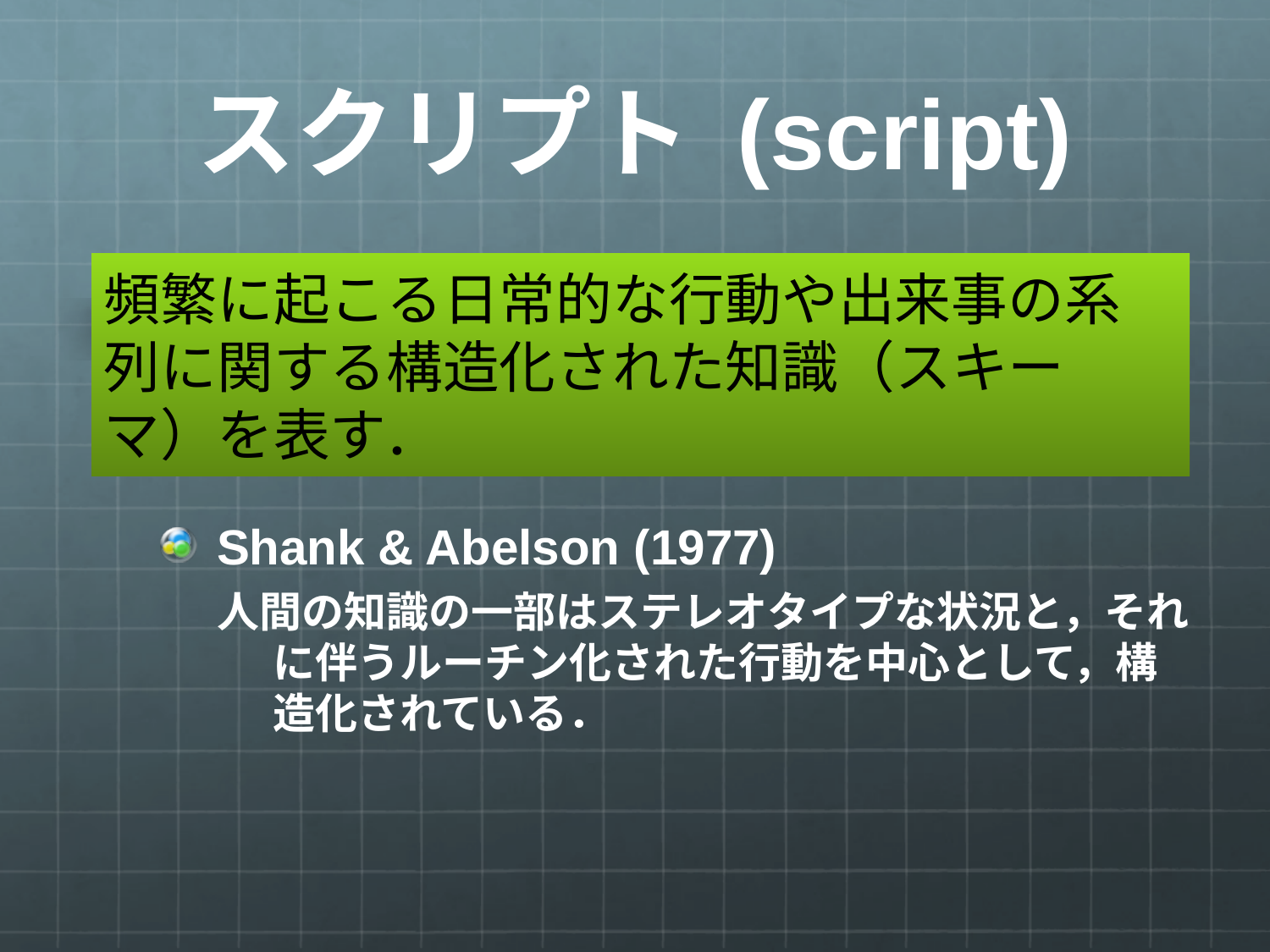

# スクリプト (script)
頻繁に起こる日常的な行動や出来事の系列に関する構造化された知識（スキーマ）を表す．
Shank & Abelson (1977)
人間の知識の一部はステレオタイプな状況と，それに伴うルーチン化された行動を中心として，構造化されている．